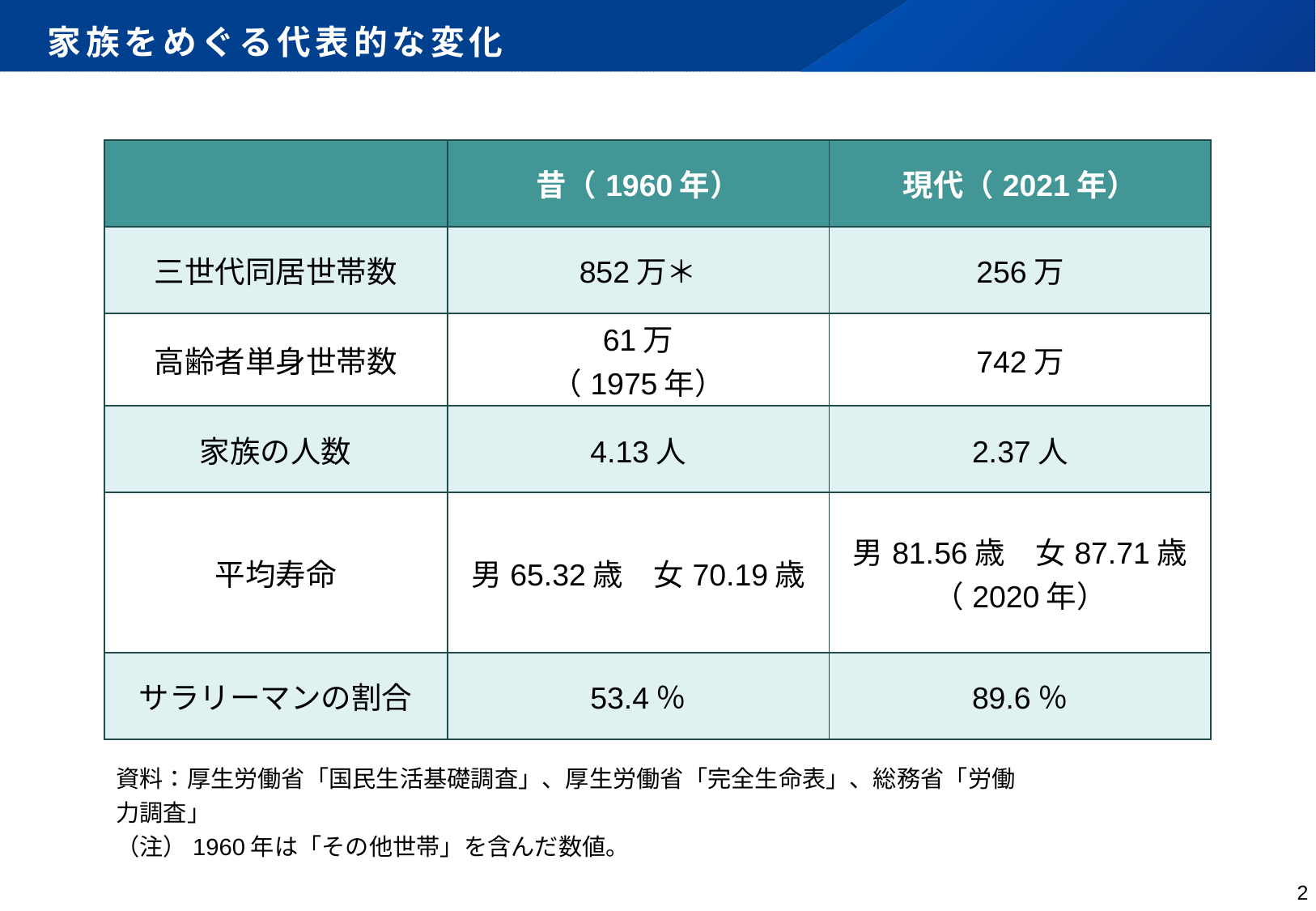

# 家族をめぐる代表的な変化

|  | 昔（1960年） | 現代（2021年） |
| --- | --- | --- |
| 三世代同居世帯数 | 852万＊ | 256万 |
| 高齢者単身世帯数 | 61万 （1975年） | 742万 |
| 家族の人数 | 4.13人 | 2.37人 |
| 平均寿命 | 男65.32歳　女70.19歳 | 男81.56歳　女87.71歳 （2020年） |
| サラリーマンの割合 | 53.4％ | 89.6％ |
資料：厚生労働省「国民生活基礎調査」、厚生労働省「完全生命表」、総務省「労働力調査」
（注）1960年は「その他世帯」を含んだ数値。
2